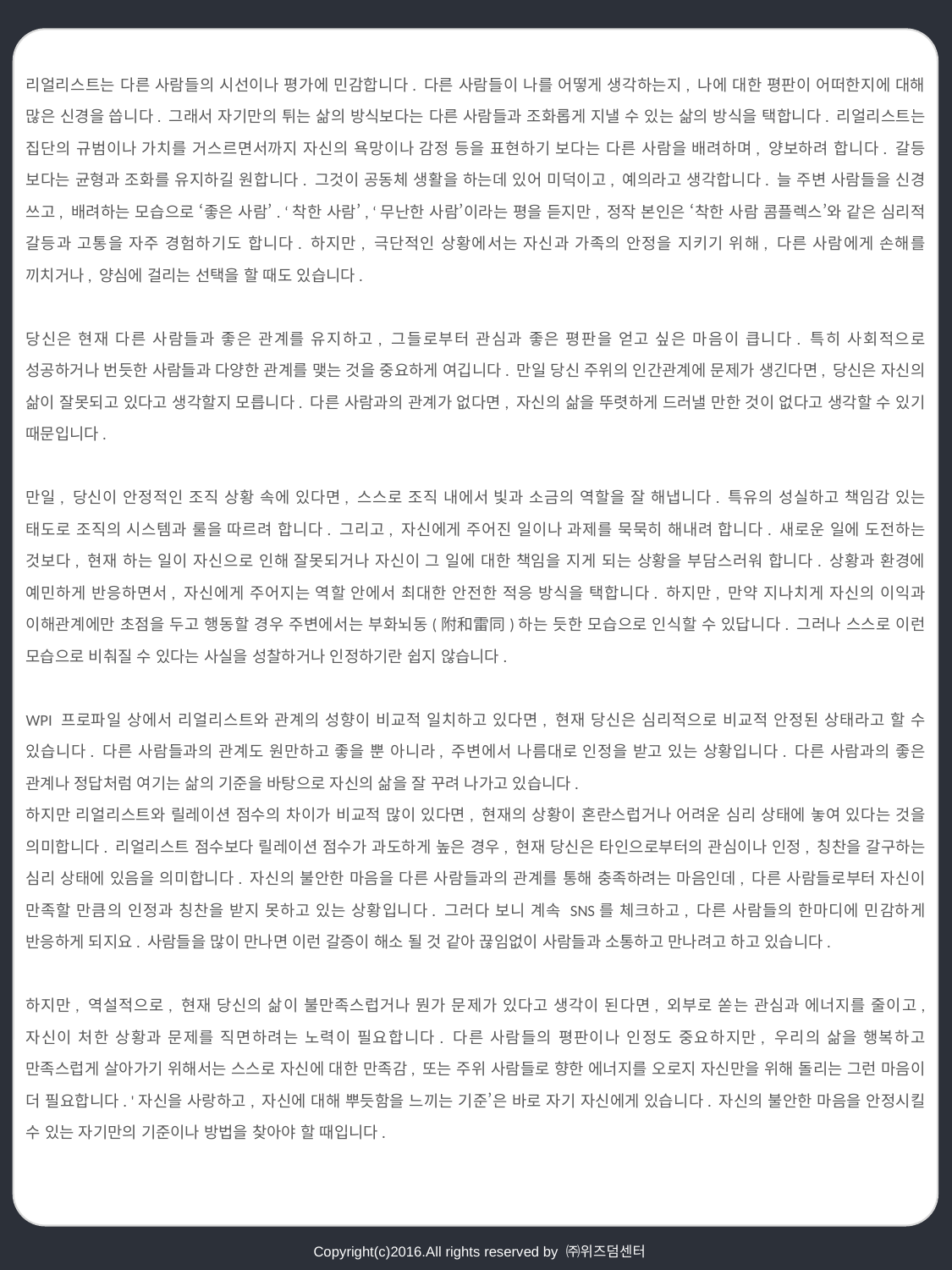

리얼리스트는 다른 사람들의 시선이나 평가에 민감합니다. 다른 사람들이 나를 어떻게 생각하는지, 나에 대한 평판이 어떠한지에 대해 많은 신경을 씁니다. 그래서 자기만의 튀는 삶의 방식보다는 다른 사람들과 조화롭게 지낼 수 있는 삶의 방식을 택합니다. 리얼리스트는 집단의 규범이나 가치를 거스르면서까지 자신의 욕망이나 감정 등을 표현하기 보다는 다른 사람을 배려하며, 양보하려 합니다. 갈등 보다는 균형과 조화를 유지하길 원합니다. 그것이 공동체 생활을 하는데 있어 미덕이고, 예의라고 생각합니다. 늘 주변 사람들을 신경 쓰고, 배려하는 모습으로 ‘좋은 사람’. ‘착한 사람’, ‘무난한 사람’이라는 평을 듣지만, 정작 본인은 ‘착한 사람 콤플렉스’와 같은 심리적 갈등과 고통을 자주 경험하기도 합니다. 하지만, 극단적인 상황에서는 자신과 가족의 안정을 지키기 위해, 다른 사람에게 손해를 끼치거나, 양심에 걸리는 선택을 할 때도 있습니다.

당신은 현재 다른 사람들과 좋은 관계를 유지하고, 그들로부터 관심과 좋은 평판을 얻고 싶은 마음이 큽니다. 특히 사회적으로 성공하거나 번듯한 사람들과 다양한 관계를 맺는 것을 중요하게 여깁니다. 만일 당신 주위의 인간관계에 문제가 생긴다면, 당신은 자신의 삶이 잘못되고 있다고 생각할지 모릅니다. 다른 사람과의 관계가 없다면, 자신의 삶을 뚜렷하게 드러낼 만한 것이 없다고 생각할 수 있기 때문입니다.

만일, 당신이 안정적인 조직 상황 속에 있다면, 스스로 조직 내에서 빛과 소금의 역할을 잘 해냅니다. 특유의 성실하고 책임감 있는 태도로 조직의 시스템과 룰을 따르려 합니다. 그리고, 자신에게 주어진 일이나 과제를 묵묵히 해내려 합니다. 새로운 일에 도전하는 것보다, 현재 하는 일이 자신으로 인해 잘못되거나 자신이 그 일에 대한 책임을 지게 되는 상황을 부담스러워 합니다. 상황과 환경에 예민하게 반응하면서, 자신에게 주어지는 역할 안에서 최대한 안전한 적응 방식을 택합니다. 하지만, 만약 지나치게 자신의 이익과 이해관계에만 초점을 두고 행동할 경우 주변에서는 부화뇌동(附和雷同)하는 듯한 모습으로 인식할 수 있답니다. 그러나 스스로 이런 모습으로 비춰질 수 있다는 사실을 성찰하거나 인정하기란 쉽지 않습니다.

WPI 프로파일 상에서 리얼리스트와 관계의 성향이 비교적 일치하고 있다면, 현재 당신은 심리적으로 비교적 안정된 상태라고 할 수 있습니다. 다른 사람들과의 관계도 원만하고 좋을 뿐 아니라, 주변에서 나름대로 인정을 받고 있는 상황입니다. 다른 사람과의 좋은 관계나 정답처럼 여기는 삶의 기준을 바탕으로 자신의 삶을 잘 꾸려 나가고 있습니다.
하지만 리얼리스트와 릴레이션 점수의 차이가 비교적 많이 있다면, 현재의 상황이 혼란스럽거나 어려운 심리 상태에 놓여 있다는 것을 의미합니다. 리얼리스트 점수보다 릴레이션 점수가 과도하게 높은 경우, 현재 당신은 타인으로부터의 관심이나 인정, 칭찬을 갈구하는 심리 상태에 있음을 의미합니다. 자신의 불안한 마음을 다른 사람들과의 관계를 통해 충족하려는 마음인데, 다른 사람들로부터 자신이 만족할 만큼의 인정과 칭찬을 받지 못하고 있는 상황입니다. 그러다 보니 계속 SNS를 체크하고, 다른 사람들의 한마디에 민감하게 반응하게 되지요. 사람들을 많이 만나면 이런 갈증이 해소 될 것 같아 끊임없이 사람들과 소통하고 만나려고 하고 있습니다.

하지만, 역설적으로, 현재 당신의 삶이 불만족스럽거나 뭔가 문제가 있다고 생각이 된다면, 외부로 쏟는 관심과 에너지를 줄이고, 자신이 처한 상황과 문제를 직면하려는 노력이 필요합니다. 다른 사람들의 평판이나 인정도 중요하지만, 우리의 삶을 행복하고 만족스럽게 살아가기 위해서는 스스로 자신에 대한 만족감, 또는 주위 사람들로 향한 에너지를 오로지 자신만을 위해 돌리는 그런 마음이 더 필요합니다. '자신을 사랑하고, 자신에 대해 뿌듯함을 느끼는 기준’은 바로 자기 자신에게 있습니다. 자신의 불안한 마음을 안정시킬 수 있는 자기만의 기준이나 방법을 찾아야 할 때입니다.
Copyright(c)2016.All rights reserved by ㈜위즈덤센터